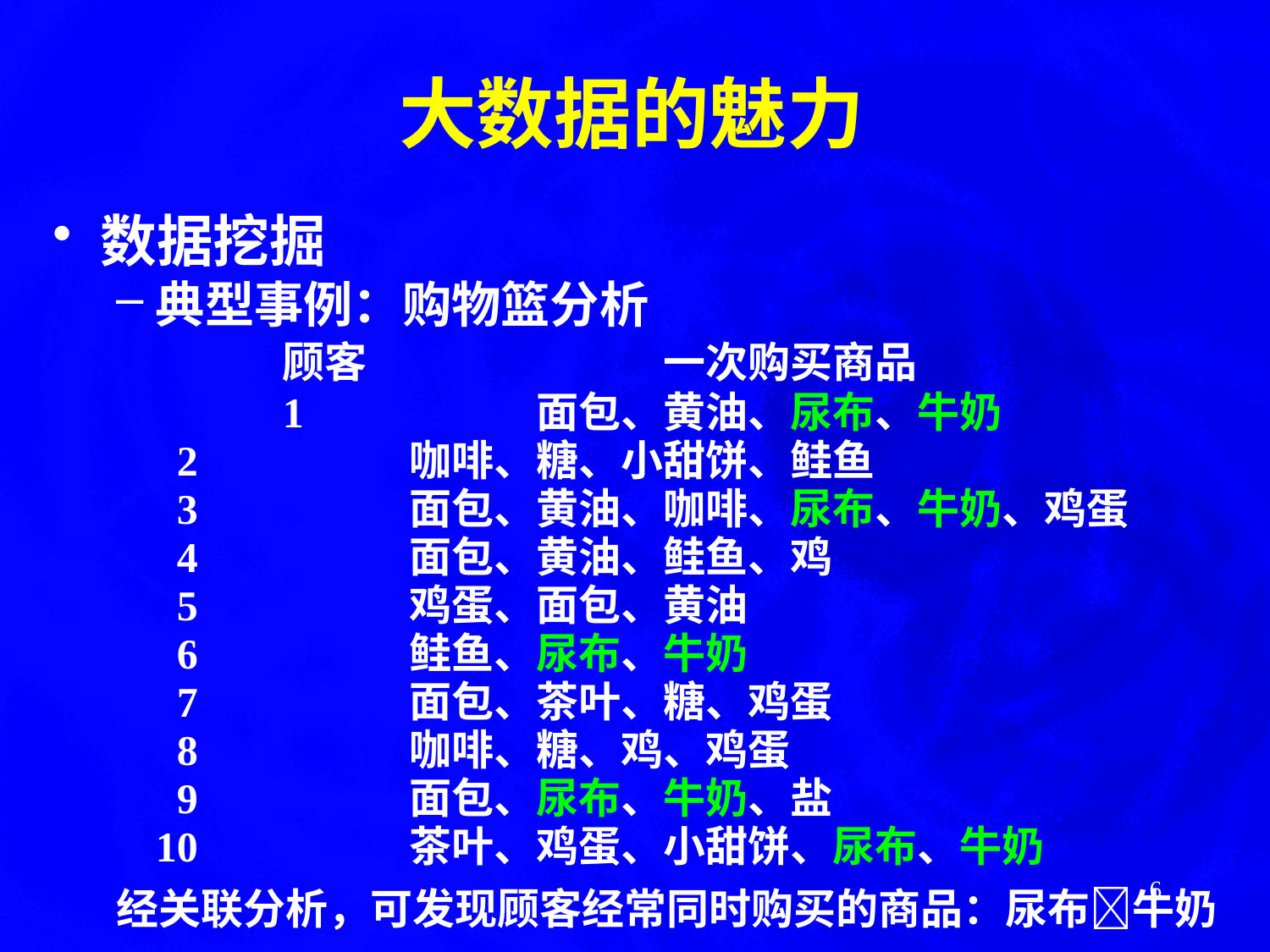

大数据的魅力
数据挖掘
典型事例：购物篮分析
		顾客			一次购买商品
	 	1		面包、黄油、尿布、牛奶
	  2		咖啡、糖、小甜饼、鲑鱼
	  3		面包、黄油、咖啡、尿布、牛奶、鸡蛋
	  4		面包、黄油、鲑鱼、鸡
	  5		鸡蛋、面包、黄油
	  6		鲑鱼、尿布、牛奶
	  7		面包、茶叶、糖、鸡蛋
	  8		咖啡、糖、鸡、鸡蛋
	  9		面包、尿布、牛奶、盐
	10		茶叶、鸡蛋、小甜饼、尿布、牛奶
经关联分析，可发现顾客经常同时购买的商品：尿布→牛奶

6